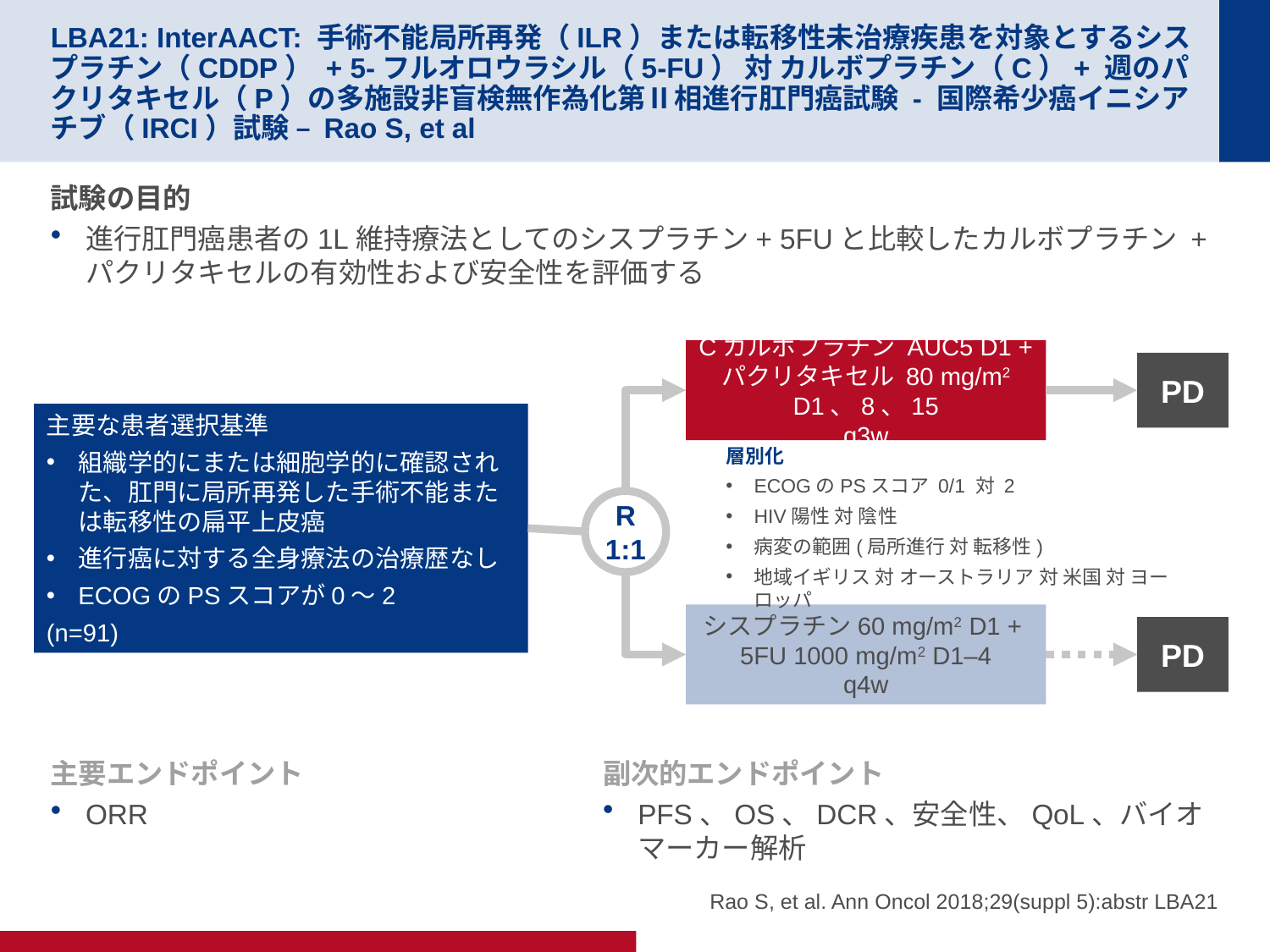

# LBA21: InterAACT: 手術不能局所再発（ILR）または転移性未治療疾患を対象とするシスプラチン（CDDP） + 5-フルオロウラシル（5-FU） 対 カルボプラチン（C）+ 週のパクリタキセル（P）の多施設非盲検無作為化第Ⅱ相進行肛門癌試験 - 国際希少癌イニシアチブ（IRCI）試験 – Rao S, et al
試験の目的
進行肛門癌患者の1L維持療法としてのシスプラチン+ 5FUと比較したカルボプラチン + パクリタキセルの有効性および安全性を評価する
Cカルボプラチン AUC5 D1 + パクリタキセル 80 mg/m2 D1、8、15
q3w
PD
主要な患者選択基準
組織学的にまたは細胞学的に確認された、肛門に局所再発した手術不能または転移性の扁平上皮癌
進行癌に対する全身療法の治療歴なし
ECOGのPSスコアが0～2
(n=91)
層別化
ECOGのPSスコア 0/1 対 2
HIV陽性 対 陰性
病変の範囲(局所進行 対 転移性)
地域イギリス 対 オーストラリア 対 米国 対 ヨーロッパ
R
1:1
シスプラチン60 mg/m2 D1 +
5FU 1000 mg/m2 D1–4
q4w
PD
主要エンドポイント
ORR
副次的エンドポイント
PFS、OS、DCR、安全性、QoL、バイオマーカー解析
Rao S, et al. Ann Oncol 2018;29(suppl 5):abstr LBA21